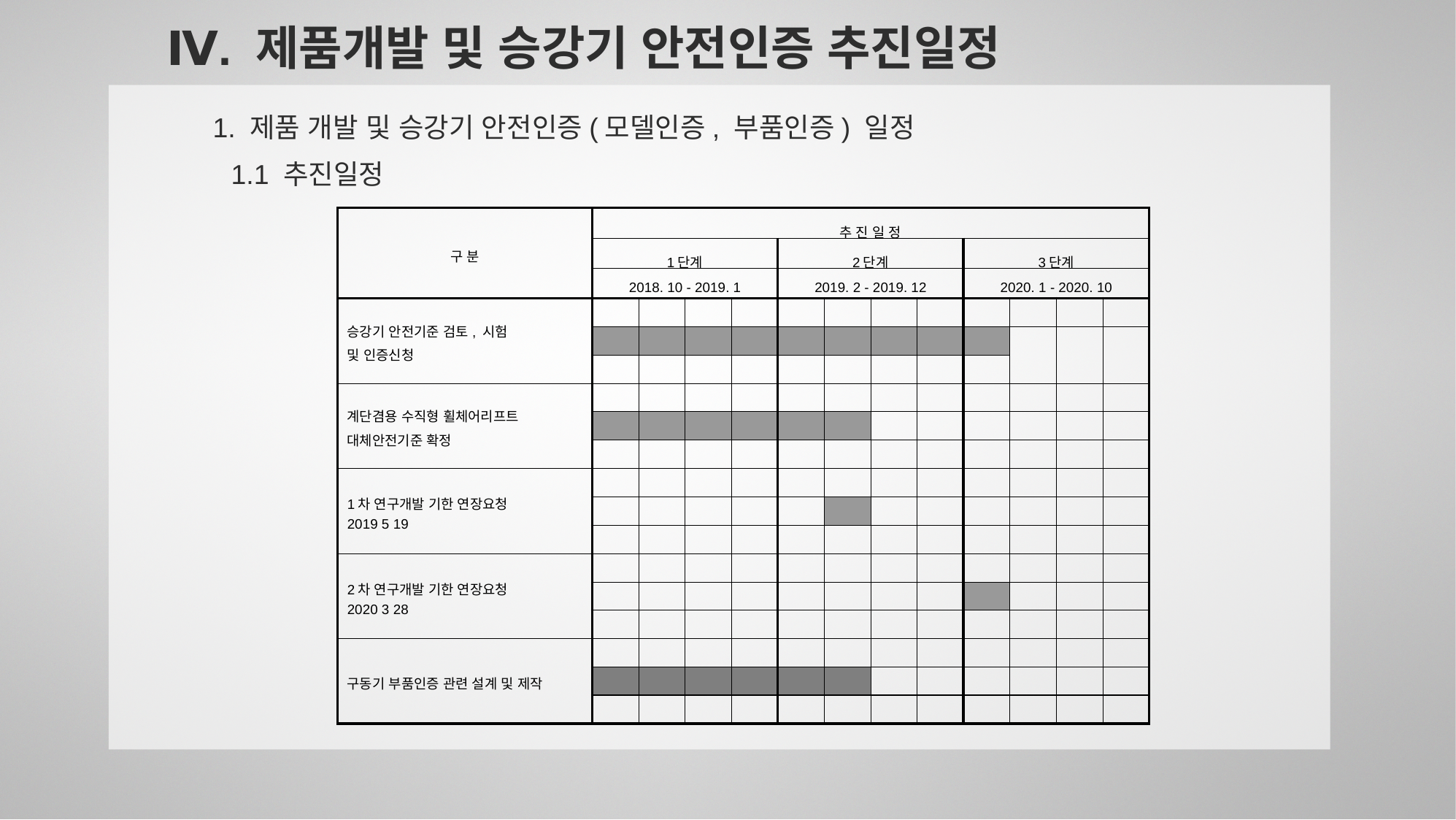

Ⅳ. 제품개발 및 승강기 안전인증 추진일정

1. 제품 개발 및 승강기 안전인증(모델인증, 부품인증) 일정

1.1 추진일정
| 구 분 | 추 진 일 정 |  |  |  |  |  |  |  |  |  |  |  |
| --- | --- | --- | --- | --- | --- | --- | --- | --- | --- | --- | --- | --- |
|  | 1단계 |  |  |  | 2단계 |  |  |  | 3단계 |  |  |  |
|  | 2018. 10 - 2019. 1 |  |  |  | 2019. 2 - 2019. 12 |  |  |  | 2020. 1 - 2020. 10 |  |  |  |
| 승강기 안전기준 검토, 시험 및 인증신청 |  |  |  |  |  |  |  |  |  |  |  |  |
|  |  |  |  |  |  |  |  |  |  |  |  |  |
|  |  |  |  |  |  |  |  |  |  |  |  |  |
| 계단겸용 수직형 휠체어리프트 대체안전기준 확정 |  |  |  |  |  |  |  |  |  |  |  |  |
|  |  |  |  |  |  |  |  |  |  |  |  |  |
|  |  |  |  |  |  |  |  |  |  |  |  |  |
| 1차 연구개발 기한 연장요청 2019 5 19 |  |  |  |  |  |  |  |  |  |  |  |  |
|  |  |  |  |  |  |  |  |  |  |  |  |  |
|  |  |  |  |  |  |  |  |  |  |  |  |  |
| 2차 연구개발 기한 연장요청 2020 3 28 |  |  |  |  |  |  |  |  |  |  |  |  |
|  |  |  |  |  |  |  |  |  |  |  |  |  |
|  |  |  |  |  |  |  |  |  |  |  |  |  |
| 구동기 부품인증 관련 설계 및 제작 |  |  |  |  |  |  |  |  |  |  |  |  |
|  |  |  |  |  |  |  |  |  |  |  |  |  |
|  |  |  |  |  |  |  |  |  |  |  |  |  |